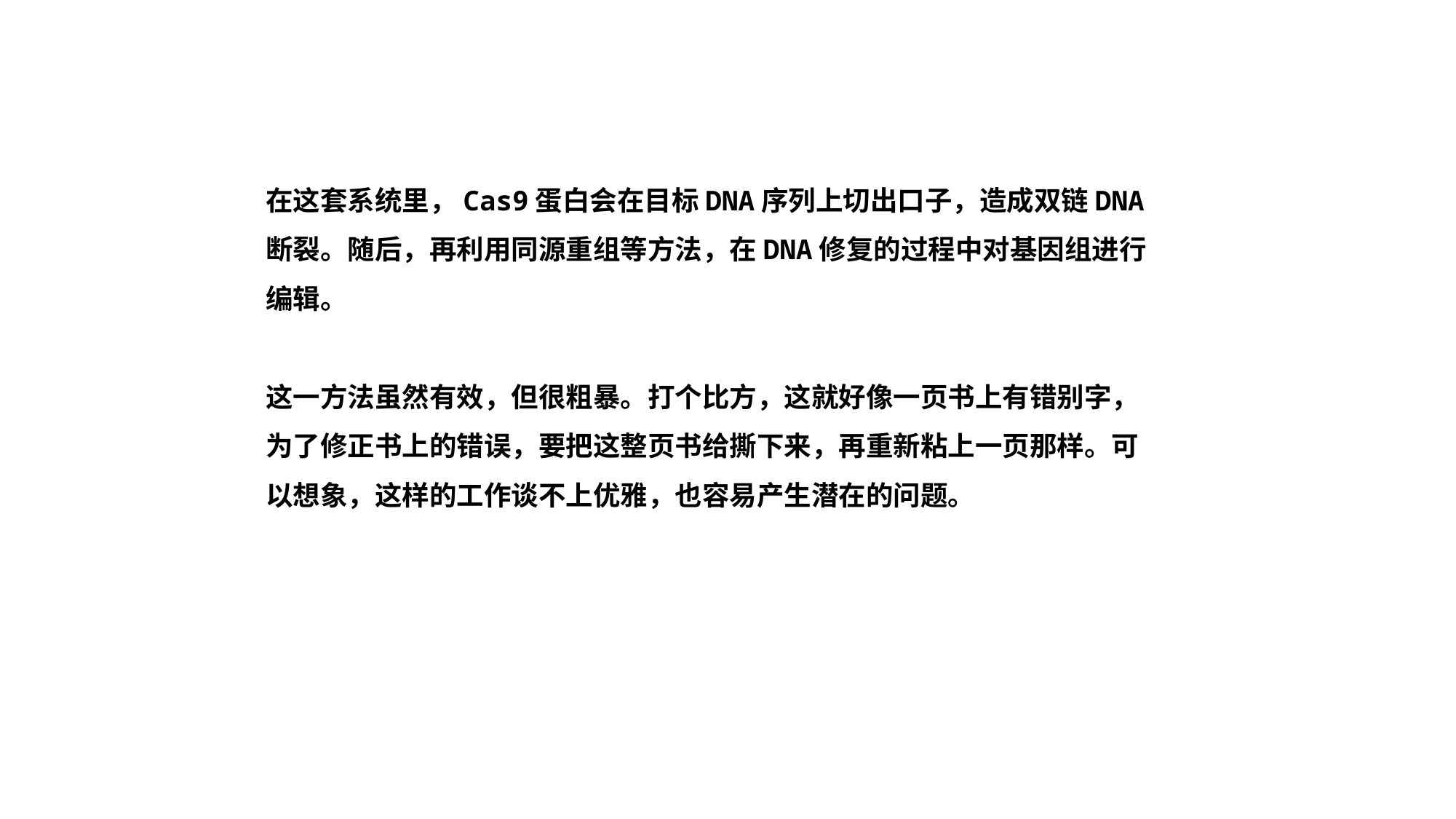

在这套系统里，Cas9蛋白会在目标DNA序列上切出口子，造成双链DNA断裂。随后，再利用同源重组等方法，在DNA修复的过程中对基因组进行编辑。

这一方法虽然有效，但很粗暴。打个比方，这就好像一页书上有错别字，为了修正书上的错误，要把这整页书给撕下来，再重新粘上一页那样。可以想象，这样的工作谈不上优雅，也容易产生潜在的问题。